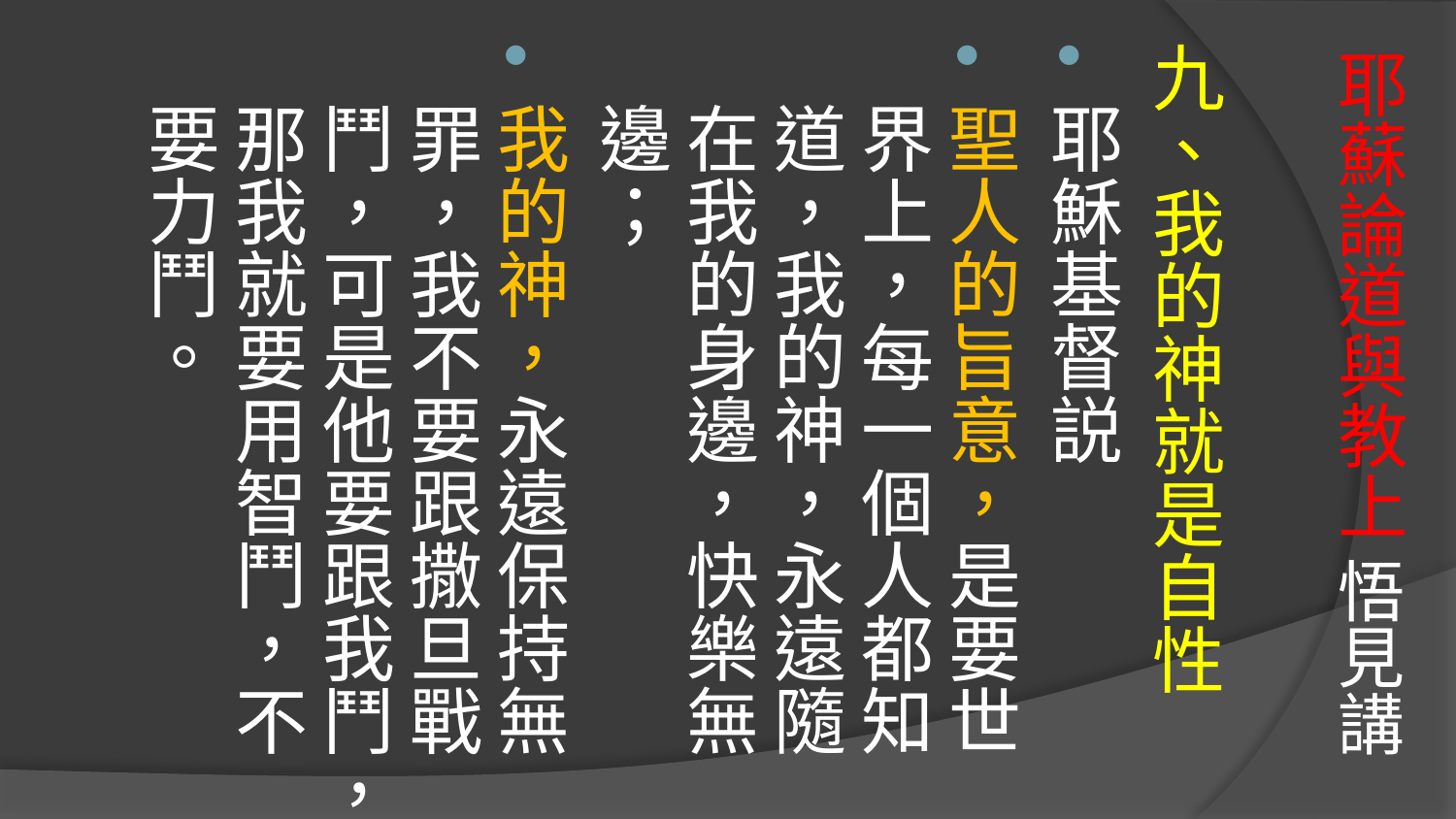

# 耶蘇論道與教上 悟見講
九、我的神就是自性
耶穌基督説
聖人的旨意，是要世界上，每一個人都知道，我的神，永遠隨在我的身邊，快樂無邊；
我的神，永遠保持無罪，我不要跟撒旦戰鬥，可是他要跟我鬥，那我就要用智鬥，不要力鬥。